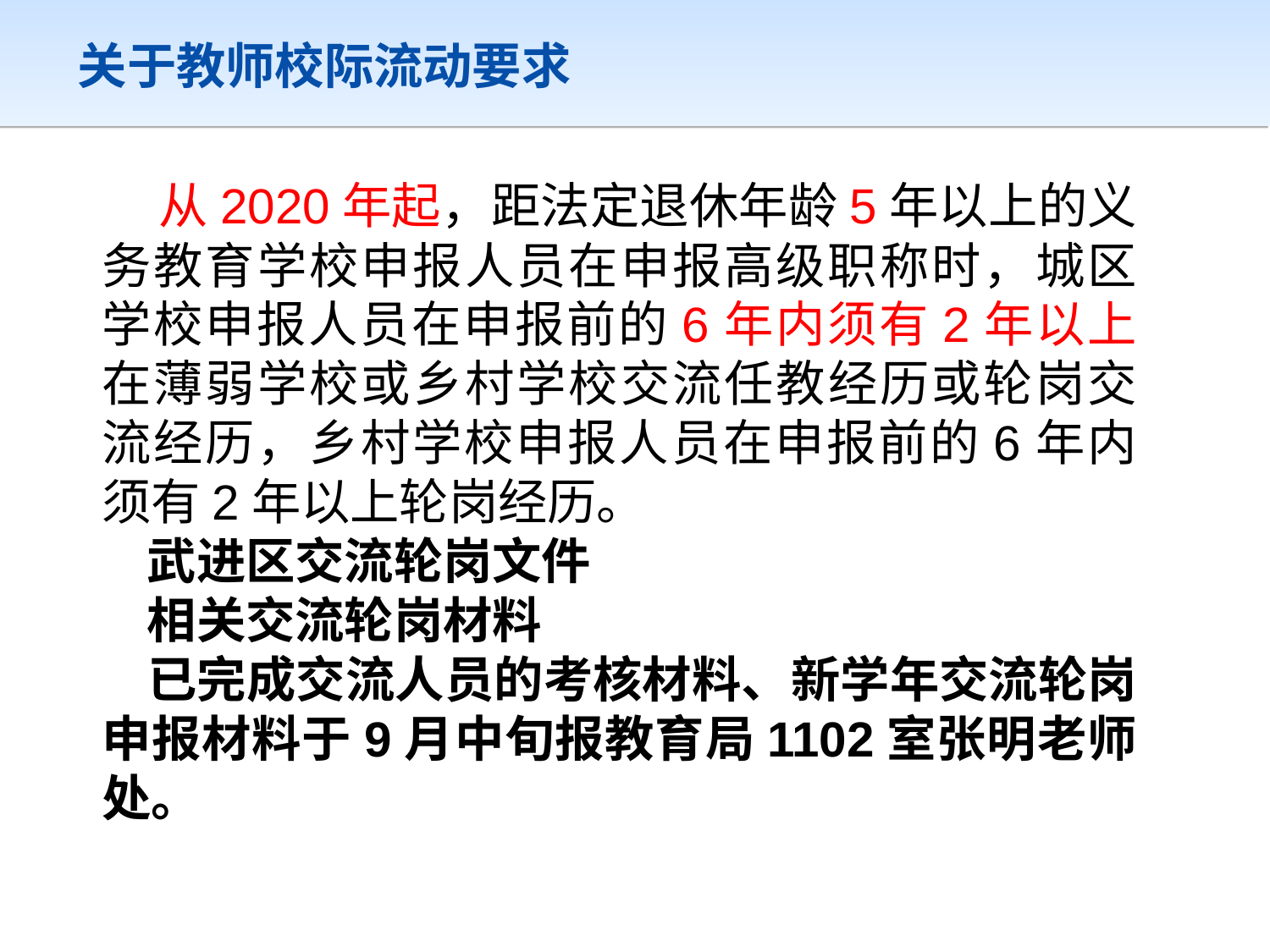

# 关于教师校际流动要求
    从2020年起，距法定退休年龄5年以上的义务教育学校申报人员在申报高级职称时，城区学校申报人员在申报前的6年内须有2年以上在薄弱学校或乡村学校交流任教经历或轮岗交流经历，乡村学校申报人员在申报前的6年内须有2年以上轮岗经历。
   武进区交流轮岗文件
   相关交流轮岗材料
   已完成交流人员的考核材料、新学年交流轮岗申报材料于9月中旬报教育局1102室张明老师处。